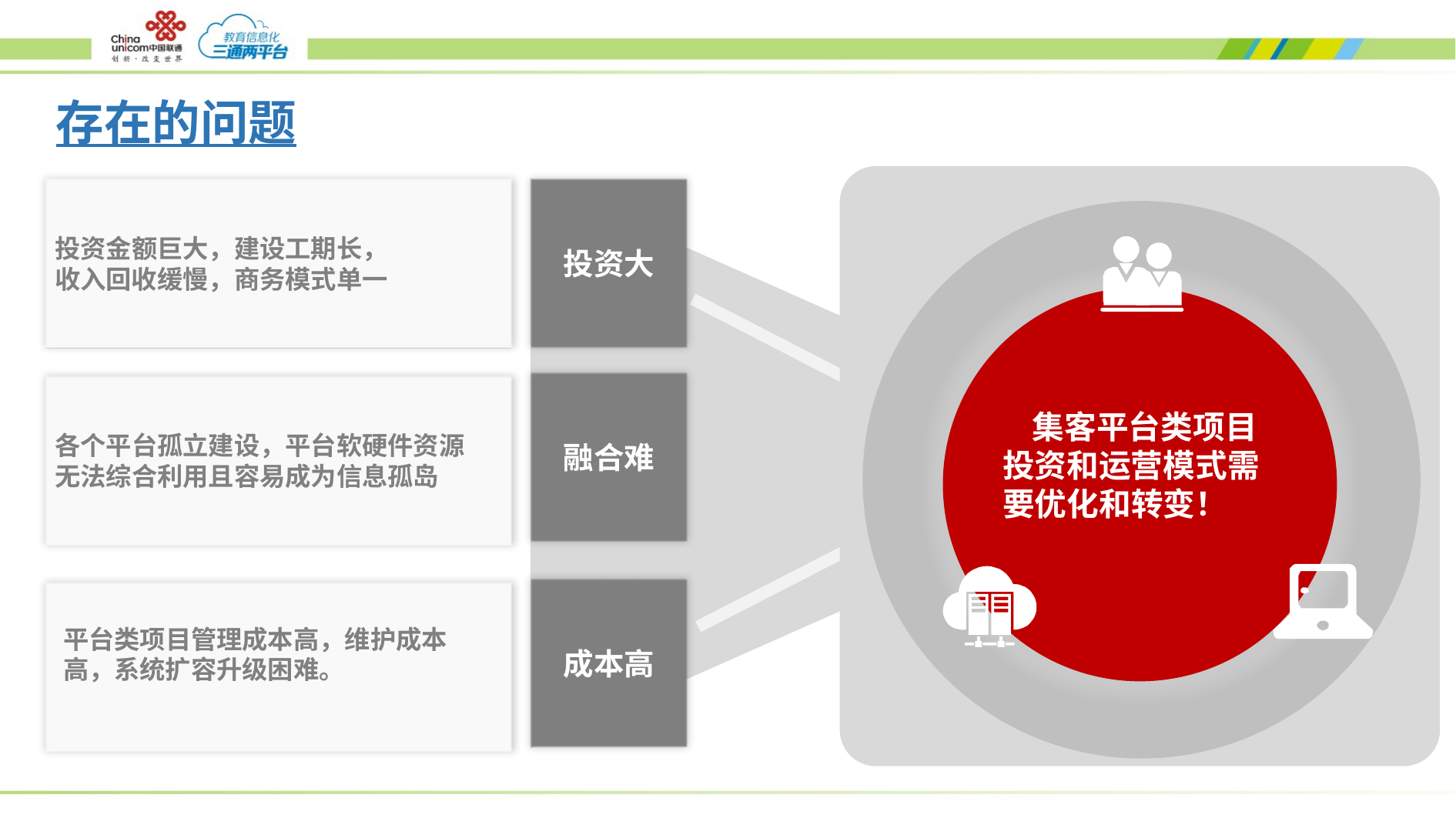

存在的问题

投资金额巨大，建设工期长，
收入回收缓慢，商务模式单一
投资大

融合难
各个平台孤立建设，平台软硬件资源
无法综合利用且容易成为信息孤岛

   集客平台类项目投资和运营模式需要优化和转变！

成本高

平台类项目管理成本高，维护成本高，系统扩容升级困难。